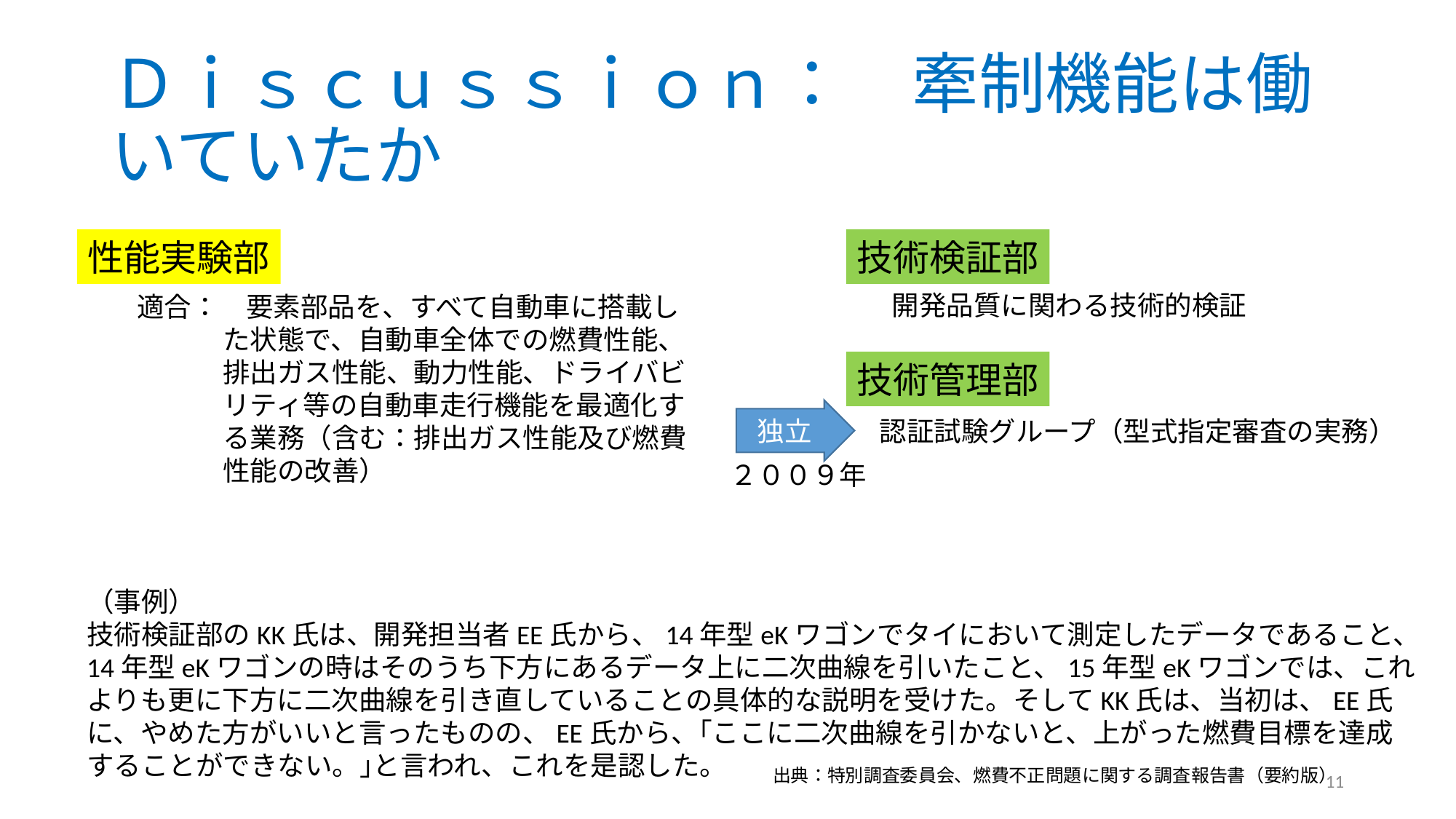

# Ｄｉｓｃｕｓｓｉｏｎ：　牽制機能は働いていたか
技術検証部
性能実験部
開発品質に関わる技術的検証
適合：　要素部品を、すべて自動車に搭載した状態で、自動車全体での燃費性能、排出ガス性能、動力性能、ドライバビリティ等の自動車走行機能を最適化する業務（含む：排出ガス性能及び燃費性能の改善）
技術管理部
独立
認証試験グループ（型式指定審査の実務）
２００９年
（事例）
技術検証部のKK氏は、開発担当者EE氏から、14年型eKワゴンでタイにおいて測定したデータであること、14年型eKワゴンの時はそのうち下方にあるデータ上に二次曲線を引いたこと、15年型eKワゴンでは、これよりも更に下方に二次曲線を引き直していることの具体的な説明を受けた。そしてKK氏は、当初は、EE氏に、やめた方がいいと言ったものの、EE氏から、｢ここに二次曲線を引かないと、上がった燃費目標を達成することができない。｣と言われ、これを是認した。
出典：特別調査委員会、燃費不正問題に関する調査報告書（要約版）
11